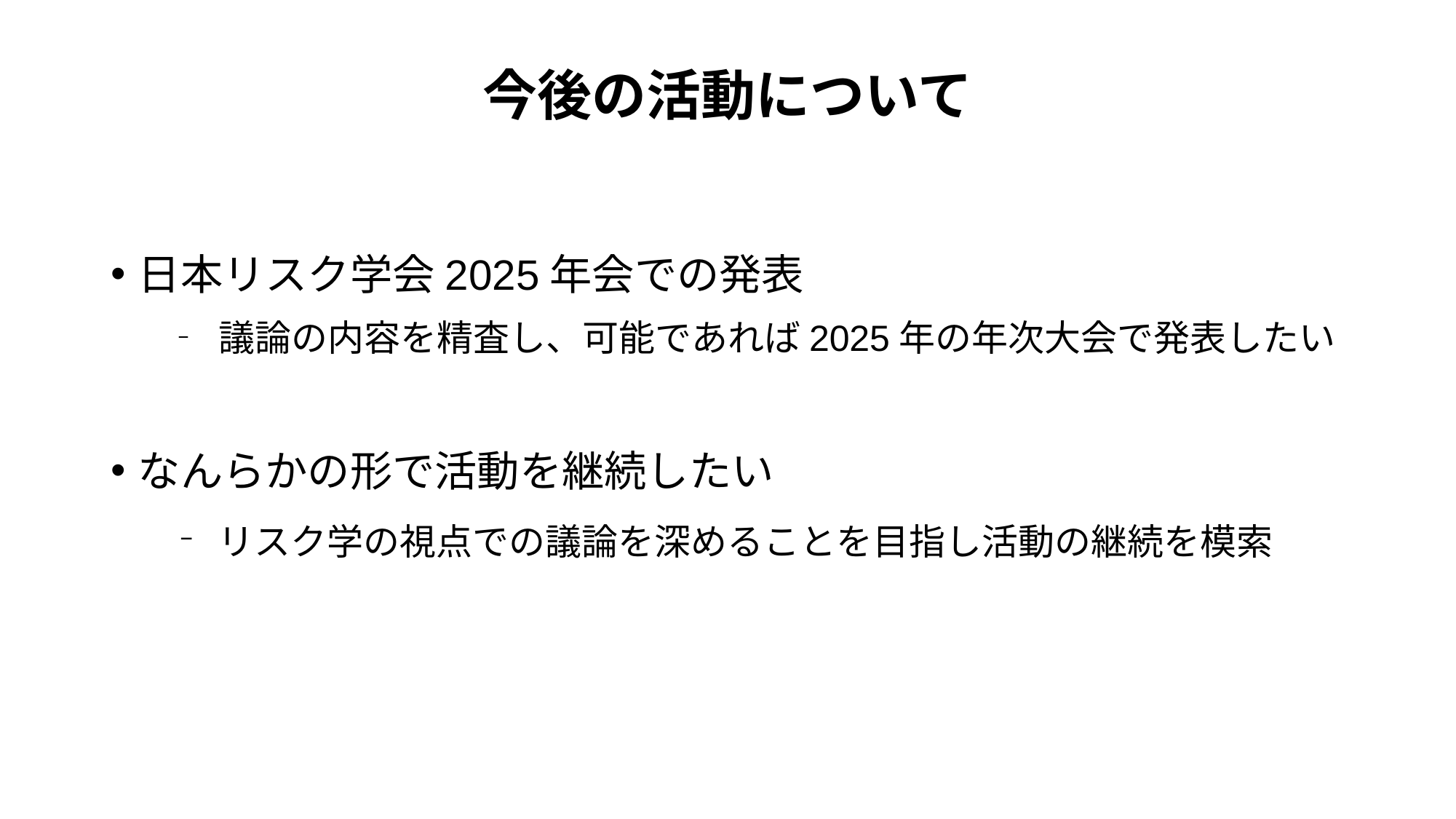

# 今後の活動について
日本リスク学会2025年会での発表
‐ 議論の内容を精査し、可能であれば2025年の年次大会で発表したい

なんらかの形で活動を継続したい
‐リスク学の視点での議論を深めることを目指し活動の継続を模索